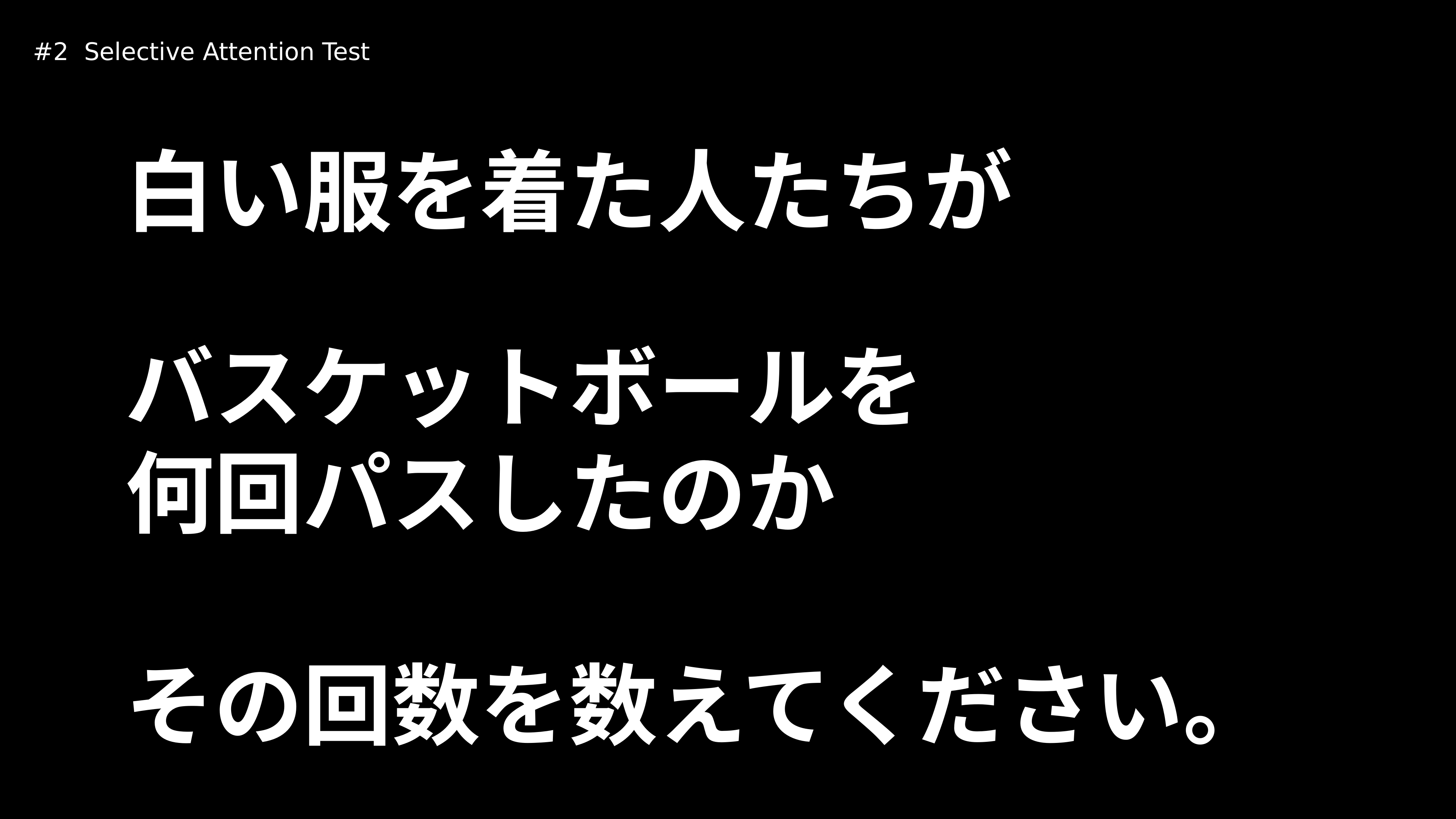

| #2 Selective Attention Test |  |
| --- | --- |
白い服を着た人たちが
バスケットボールを
何回パスしたのか
その回数を数えてください。